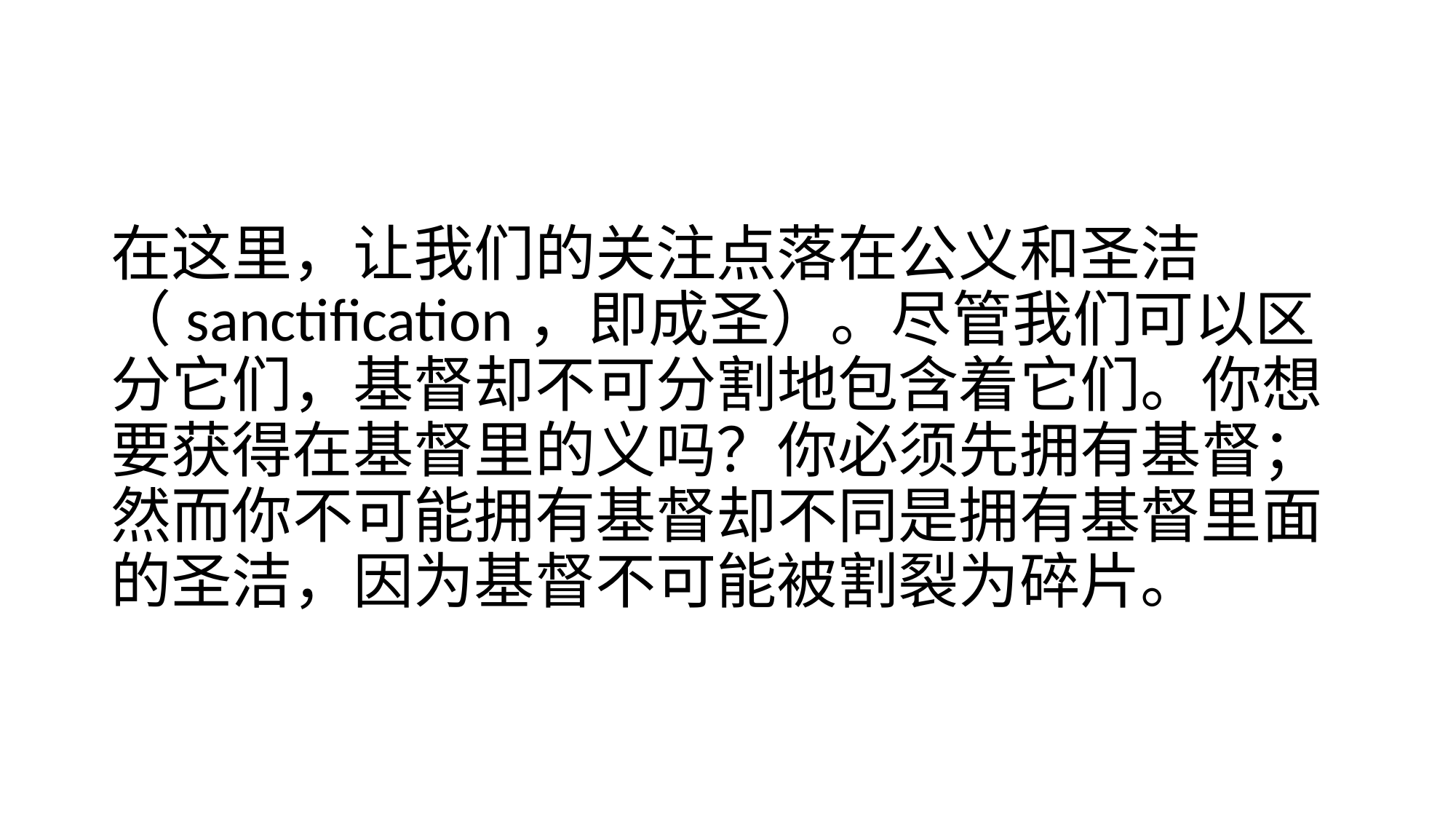

#
在这里，让我们的关注点落在公义和圣洁（sanctification，即成圣）。尽管我们可以区分它们，基督却不可分割地包含着它们。你想要获得在基督里的义吗？你必须先拥有基督；然而你不可能拥有基督却不同是拥有基督里面的圣洁，因为基督不可能被割裂为碎片。